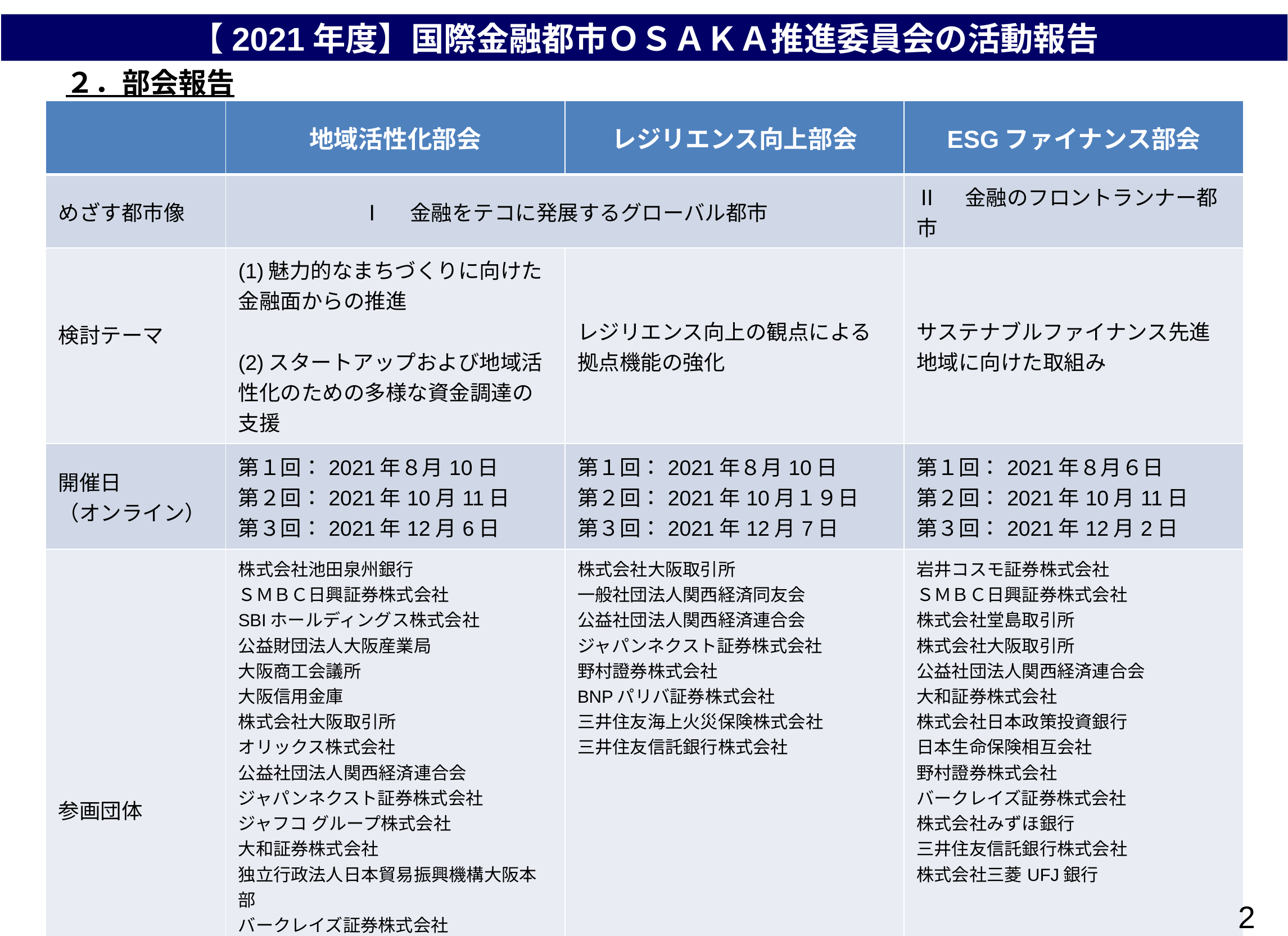

【2021年度】国際金融都市ＯＳＡＫＡ推進委員会の活動報告
　２．部会報告
|  | 地域活性化部会 | レジリエンス向上部会 | ESGファイナンス部会 |
| --- | --- | --- | --- |
| めざす都市像 | Ⅰ　金融をテコに発展するグローバル都市 |  | Ⅱ　金融のフロントランナー都市 |
| 検討テーマ | (1)魅力的なまちづくりに向けた金融面からの推進　　　　　　　　　 (2)スタートアップおよび地域活性化のための多様な資金調達の支援 | レジリエンス向上の観点による拠点機能の強化 | サステナブルファイナンス先進地域に向けた取組み |
| 開催日 （オンライン） | 第１回：2021年８月10日 第２回：2021年10月11日 第３回：2021年12月6日 | 第１回：2021年８月10日 第２回：2021年10月１９日 第３回：2021年12月7日 | 第１回：2021年８月６日 第２回：2021年10月11日 第３回：2021年12月2日 |
| 参画団体 | 株式会社池田泉州銀行 ＳＭＢＣ日興証券株式会社 SBIホールディングス株式会社 公益財団法人大阪産業局 大阪商工会議所 大阪信用金庫 株式会社大阪取引所 オリックス株式会社 公益社団法人関西経済連合会 ジャパンネクスト証券株式会社 ジャフコ グループ株式会社 大和証券株式会社 独立行政法人日本貿易振興機構大阪本部 バークレイズ証券株式会社 株式会社みずほ銀行 三井住友銀行株式会社 三井住友信託銀行株式会社 株式会社三菱UFJ銀行 株式会社りそな銀行 | 株式会社大阪取引所 一般社団法人関西経済同友会 公益社団法人関西経済連合会 ジャパンネクスト証券株式会社 野村證券株式会社 BNPパリバ証券株式会社 三井住友海上火災保険株式会社 三井住友信託銀行株式会社 | 岩井コスモ証券株式会社 ＳＭＢＣ日興証券株式会社 株式会社堂島取引所 株式会社大阪取引所 公益社団法人関西経済連合会 大和証券株式会社 株式会社日本政策投資銀行 日本生命保険相互会社 野村證券株式会社 バークレイズ証券株式会社 株式会社みずほ銀行 三井住友信託銀行株式会社 株式会社三菱UFJ銀行 |
2